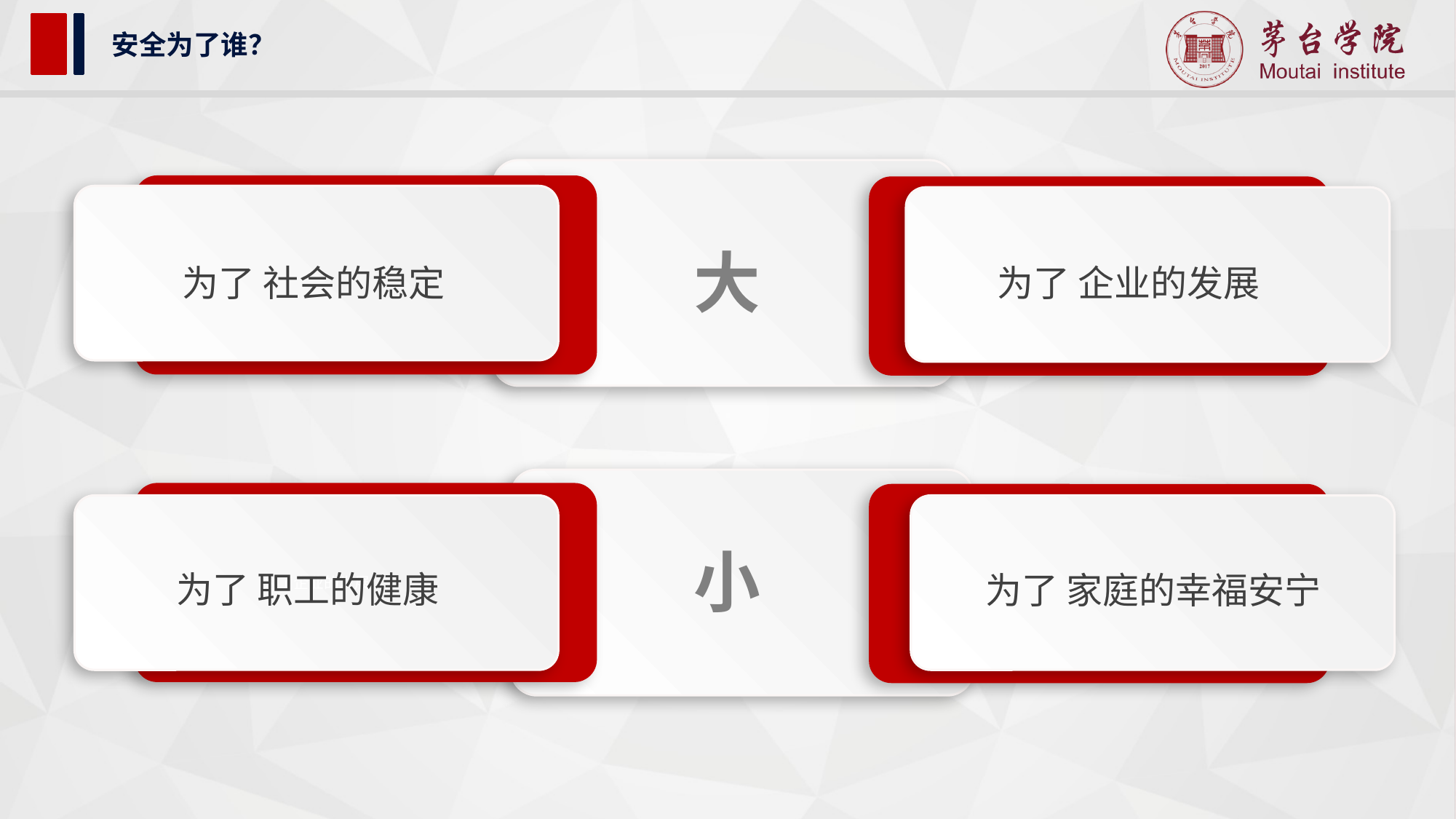

安全为了谁？

大
为了 企业的发展
为了 社会的稳定

为了企业的发展

小
为了 职工的健康
为了 家庭的幸福安宁